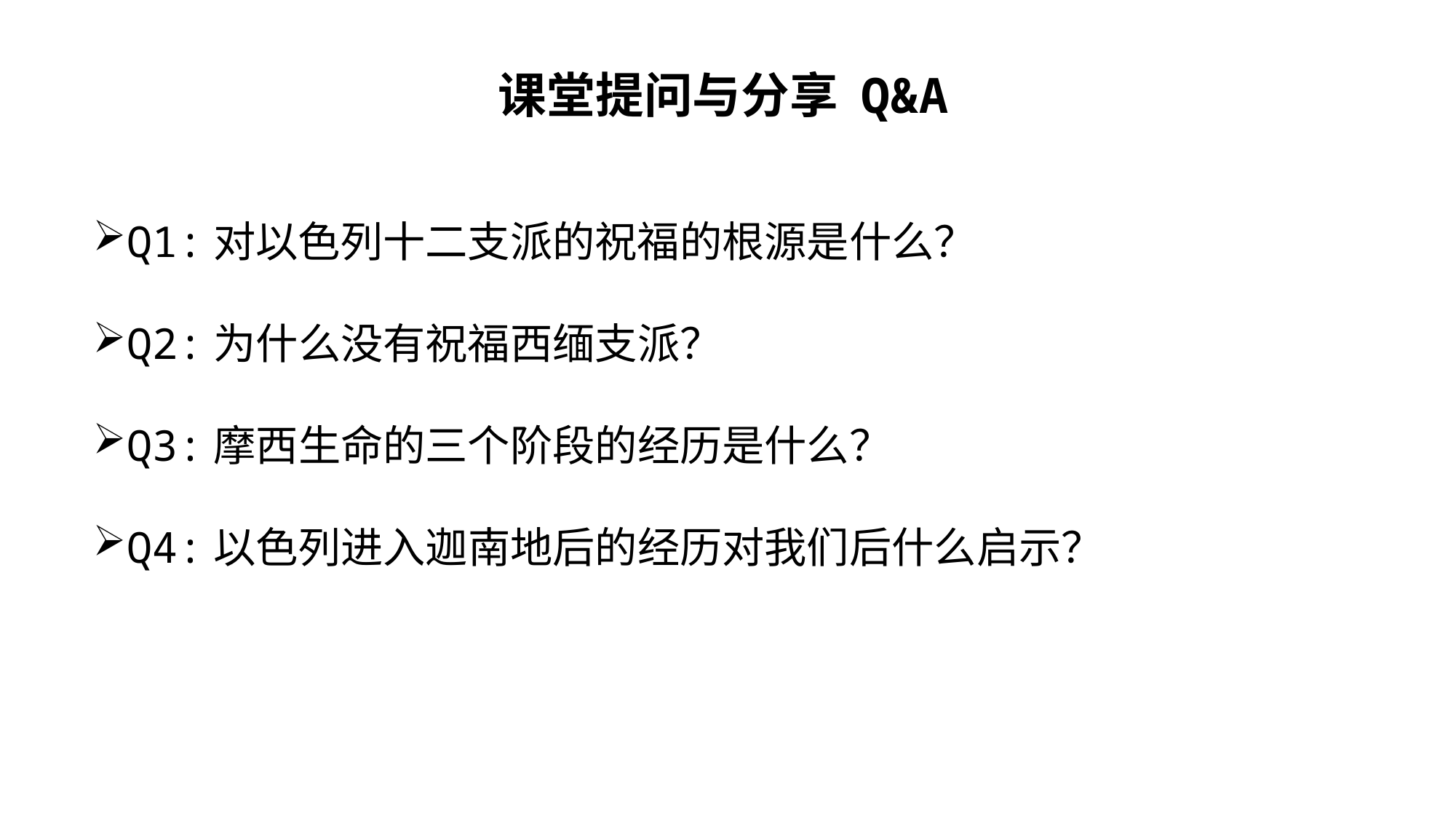

课堂提问与分享 Q&A

Q1:对以色列十二支派的祝福的根源是什么？

Q2:为什么没有祝福西缅支派？

Q3:摩西生命的三个阶段的经历是什么？

Q4:以色列进入迦南地后的经历对我们后什么启示？